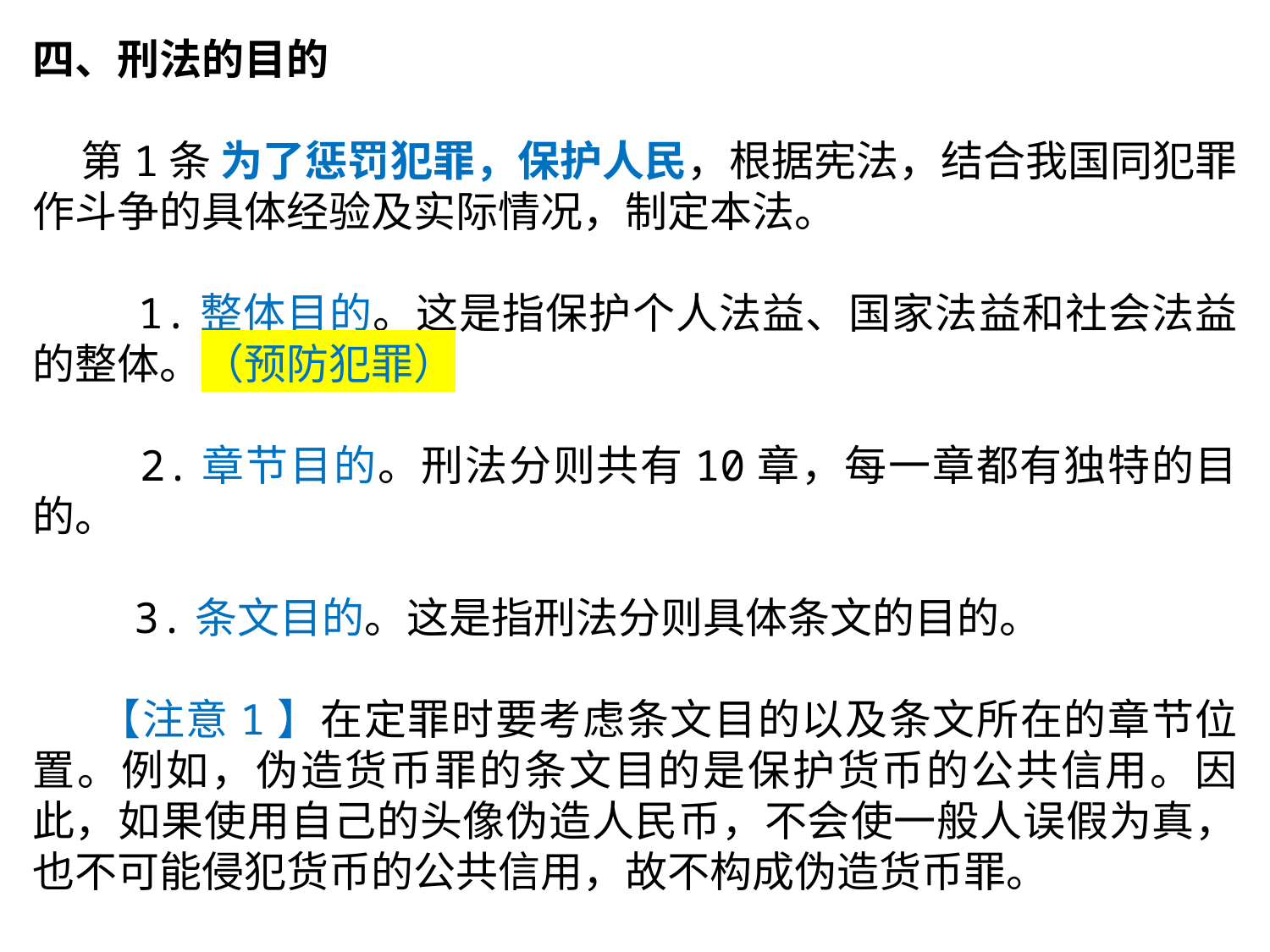

四、刑法的目的

    第1条 为了惩罚犯罪，保护人民，根据宪法，结合我国同犯罪作斗争的具体经验及实际情况，制定本法。

    1.整体目的。这是指保护个人法益、国家法益和社会法益的整体。（预防犯罪）

    2.章节目的。刑法分则共有10章，每一章都有独特的目的。

    3.条文目的。这是指刑法分则具体条文的目的。

     【注意1】在定罪时要考虑条文目的以及条文所在的章节位置。例如，伪造货币罪的条文目的是保护货币的公共信用。因此，如果使用自己的头像伪造人民币，不会使一般人误假为真，也不可能侵犯货币的公共信用，故不构成伪造货币罪。